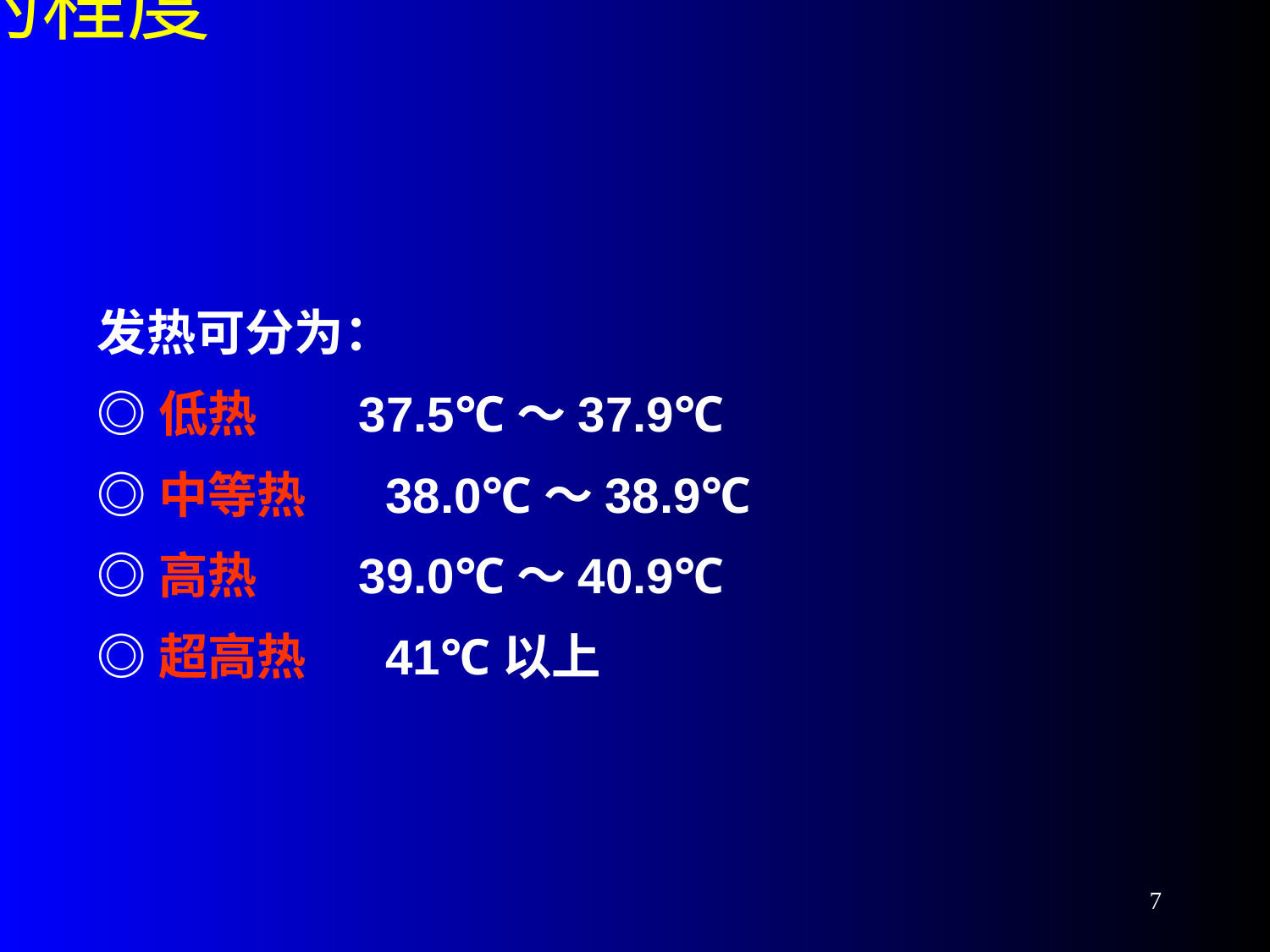

发热的程度

发热可分为：
◎低热        37.5℃～37.9℃
◎中等热      38.0℃～38.9℃
◎高热        39.0℃～40.9℃
◎超高热      41℃以上

7